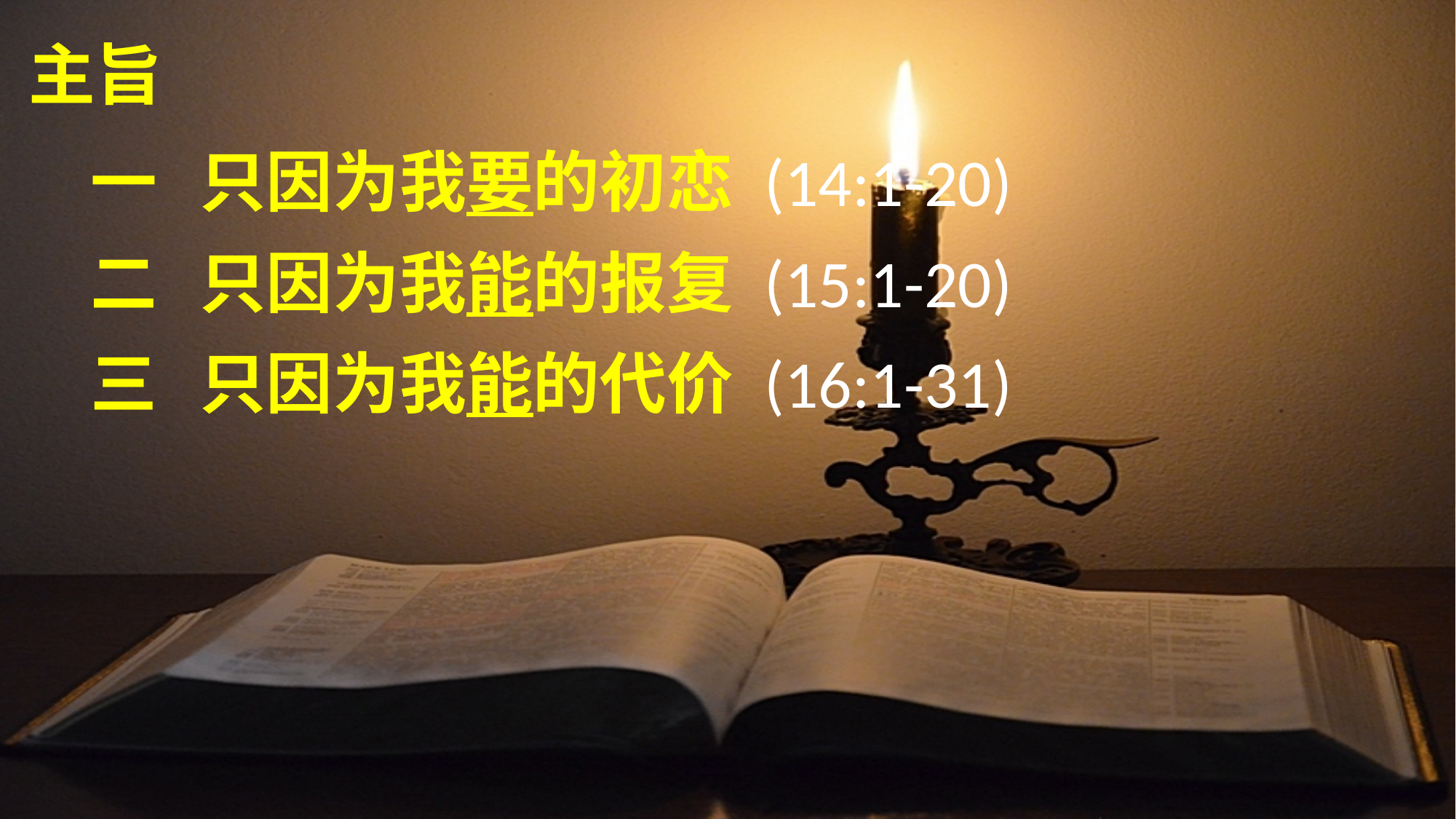

主旨
	一	只因为我要的初恋 (14:1-20)
	二	只因为我能的报复 (15:1-20)
	三	只因为我能的代价 (16:1-31)